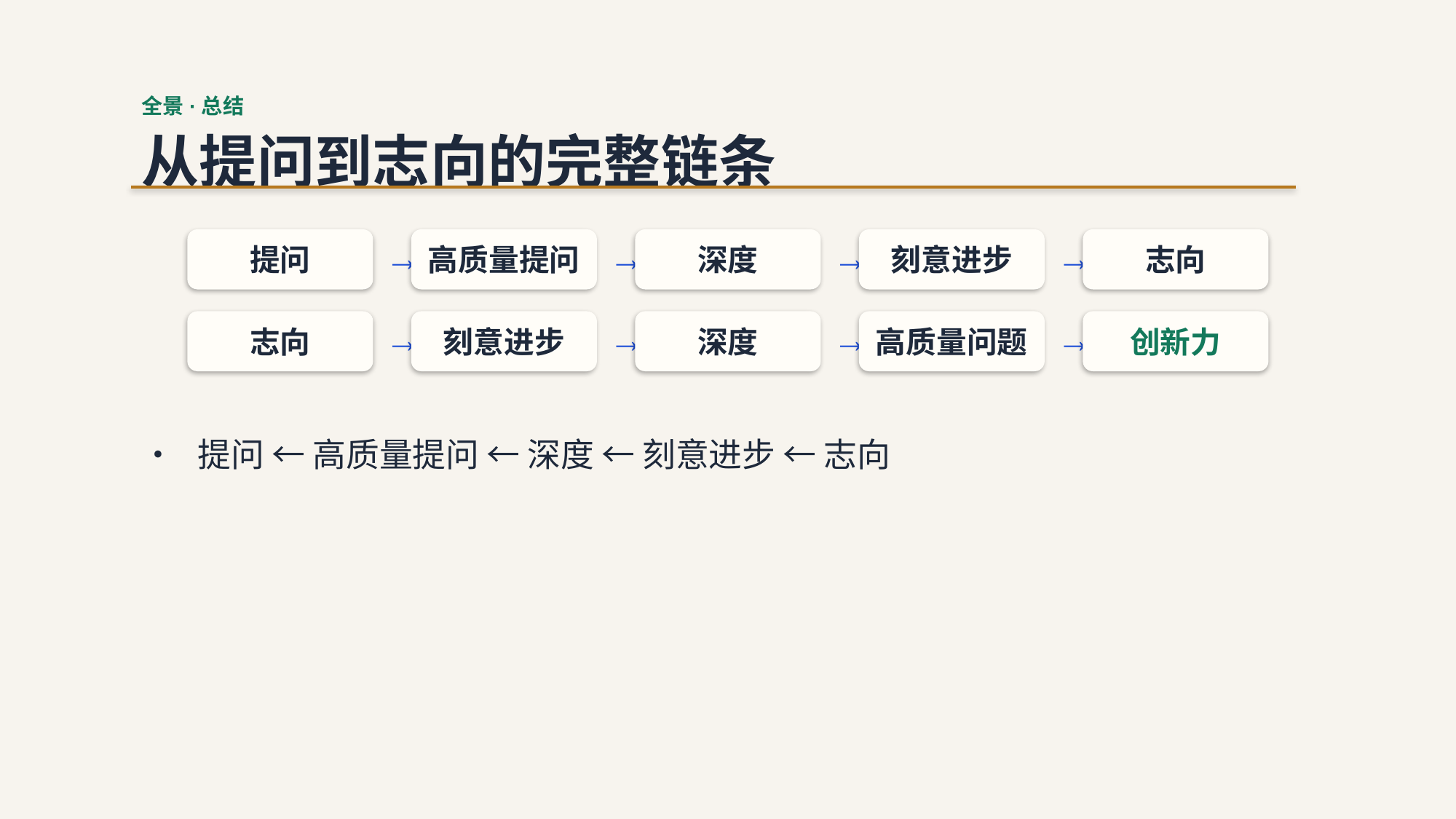

全景·总结
从提问到志向的完整链条

提问
→
高质量提问
→
深度
→
刻意进步
→
志向
志向
→
刻意进步
→
深度
→
高质量问题
→
创新力
•  提问 ← 高质量提问 ← 深度 ← 刻意进步 ← 志向
•  志向 → 刻意进步 → 深度 → 高质量问题 → 创新力
•  链条断裂点：99%的人卡在“志向”这一步
•  有志向的孩子：自己挖答案；无志向的孩子：永远等别人给答案